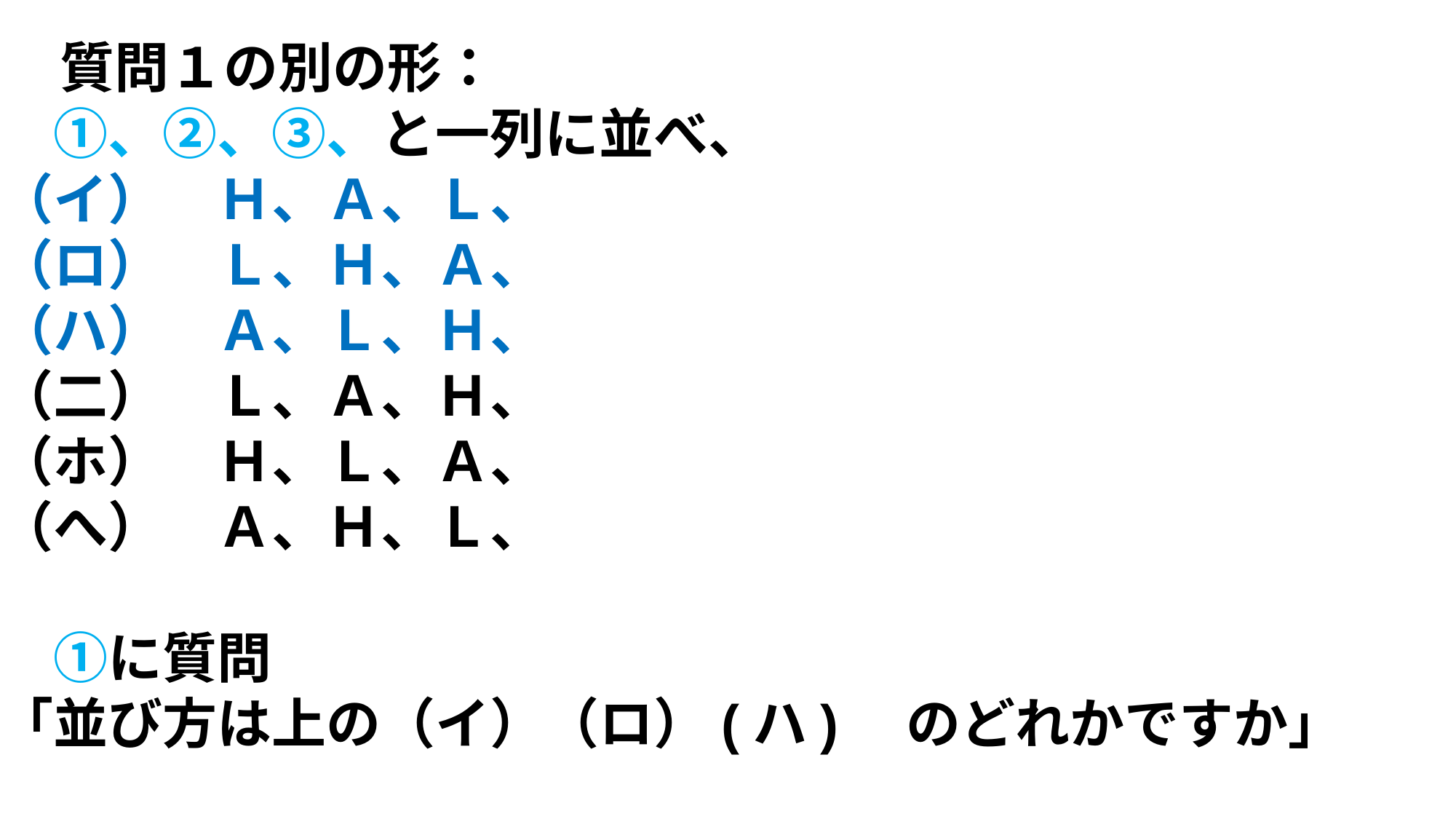

質問１の別の形：
　①、②、③、と一列に並べ、
（イ）　Ｈ、Ａ、Ｌ、
（ロ）　Ｌ、Ｈ、Ａ、
（ハ）　Ａ、Ｌ、Ｈ、
（二）　Ｌ、Ａ、Ｈ、
（ホ）　Ｈ、Ｌ、Ａ、
（へ）　Ａ、Ｈ、Ｌ、

　①に質問
「並び方は上の（イ）（ロ）(ハ)　のどれかですか」